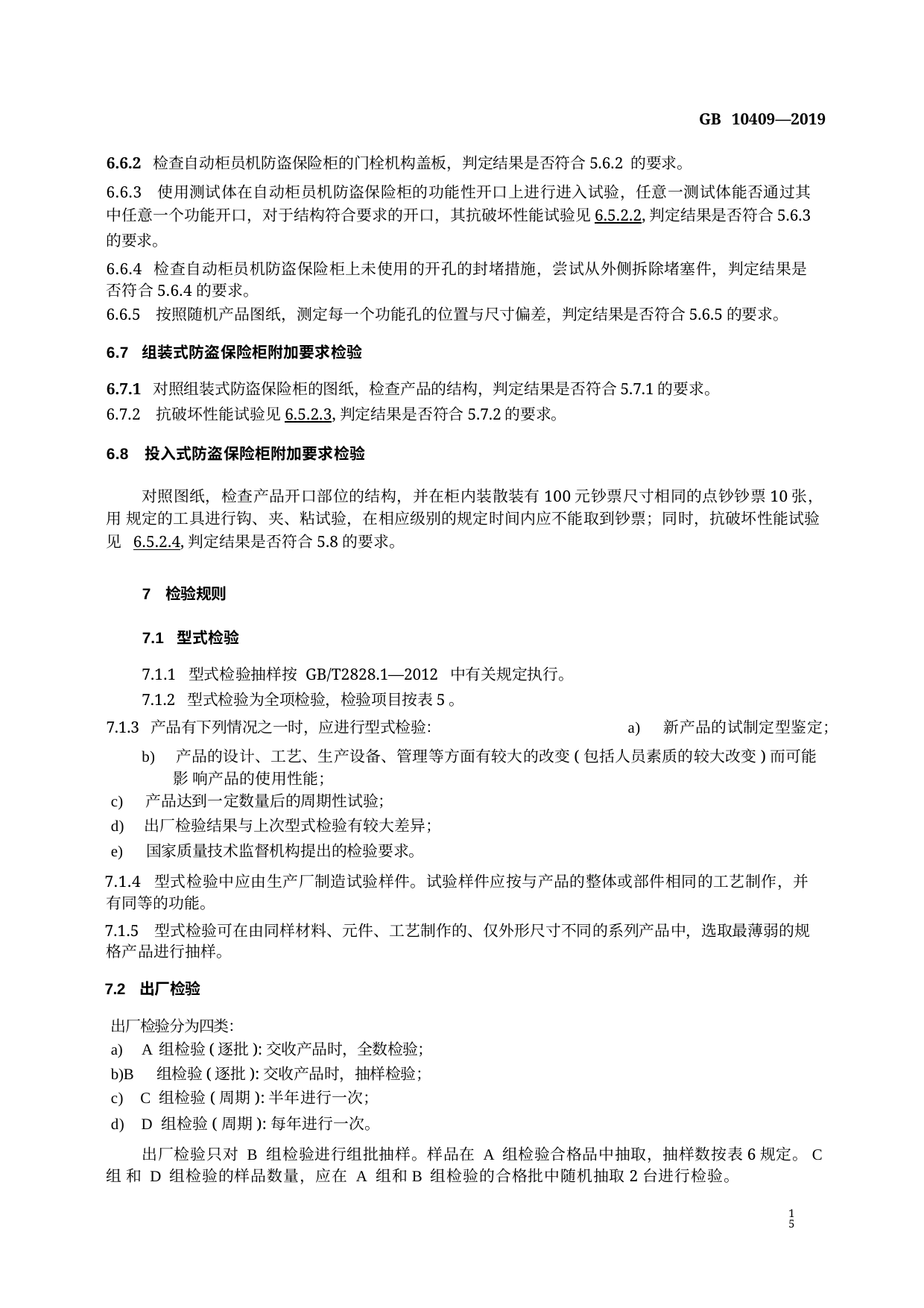

GB 10409—2019

6.6.2  检查自动柜员机防盗保险柜的门栓机构盖板，判定结果是否符合5.6.2 的要求。
6.6.3 使用测试体在自动柜员机防盗保险柜的功能性开口上进行进入试验，任意一测试体能否通过其  中任意一个功能开口，对于结构符合要求的开口，其抗破坏性能试验见6.5.2.2,判定结果是否符合5.6.3  的要求。
6.6.4  检查自动柜员机防盗保险柜上未使用的开孔的封堵措施，尝试从外侧拆除堵塞件，判定结果是  否符合5.6.4的要求。
6.6.5 按照随机产品图纸，测定每一个功能孔的位置与尺寸偏差，判定结果是否符合5.6.5的要求。
6.7  组装式防盗保险柜附加要求检验
6.7.1  对照组装式防盗保险柜的图纸，检查产品的结构，判定结果是否符合5.7.1的要求。
6.7.2 抗破坏性能试验见6.5.2.3,判定结果是否符合5.7.2的要求。
6.8 投入式防盗保险柜附加要求检验
对照图纸，检查产品开口部位的结构，并在柜内装散装有100元钞票尺寸相同的点钞钞票10张，用 规定的工具进行钩、夹、粘试验，在相应级别的规定时间内应不能取到钞票；同时，抗破坏性能试验见  6.5.2.4,判定结果是否符合5.8的要求。

7  检验规则

7.1 型式检验
7.1.1  型式检验抽样按 GB/T2828.1—2012  中有关规定执行。
7.1.2  型式检验为全项检验，检验项目按表5。
7.1.3  产品有下列情况之一时，应进行型式检验：                                                  a)    新产品的试制定型鉴定；
b)    产品的设计、工艺、生产设备、管理等方面有较大的改变(包括人员素质的较大改变)而可能影 响产品的使用性能；
c)    产品达到一定数量后的周期性试验；
d)    出厂检验结果与上次型式检验有较大差异；
e)    国家质量技术监督机构提出的检验要求。
7.1.4  型式检验中应由生产厂制造试验样件。试验样件应按与产品的整体或部件相同的工艺制作，并 有同等的功能。
7.1.5 型式检验可在由同样材料、元件、工艺制作的、仅外形尺寸不同的系列产品中，选取最薄弱的规  格产品进行抽样。
7.2  出厂检验
出厂检验分为四类：
a)    A 组检验(逐批):交收产品时，全数检验；
b)B    组检验(逐批):交收产品时，抽样检验；
c)    C 组检验(周期):半年进行一次；
d)    D 组检验(周期):每年进行一次。

出厂检验只对 B 组检验进行组批抽样。样品在 A 组检验合格品中抽取，抽样数按表6规定。C 组 和 D 组检验的样品数量，应在 A 组和B 组检验的合格批中随机抽取2台进行检验。

15